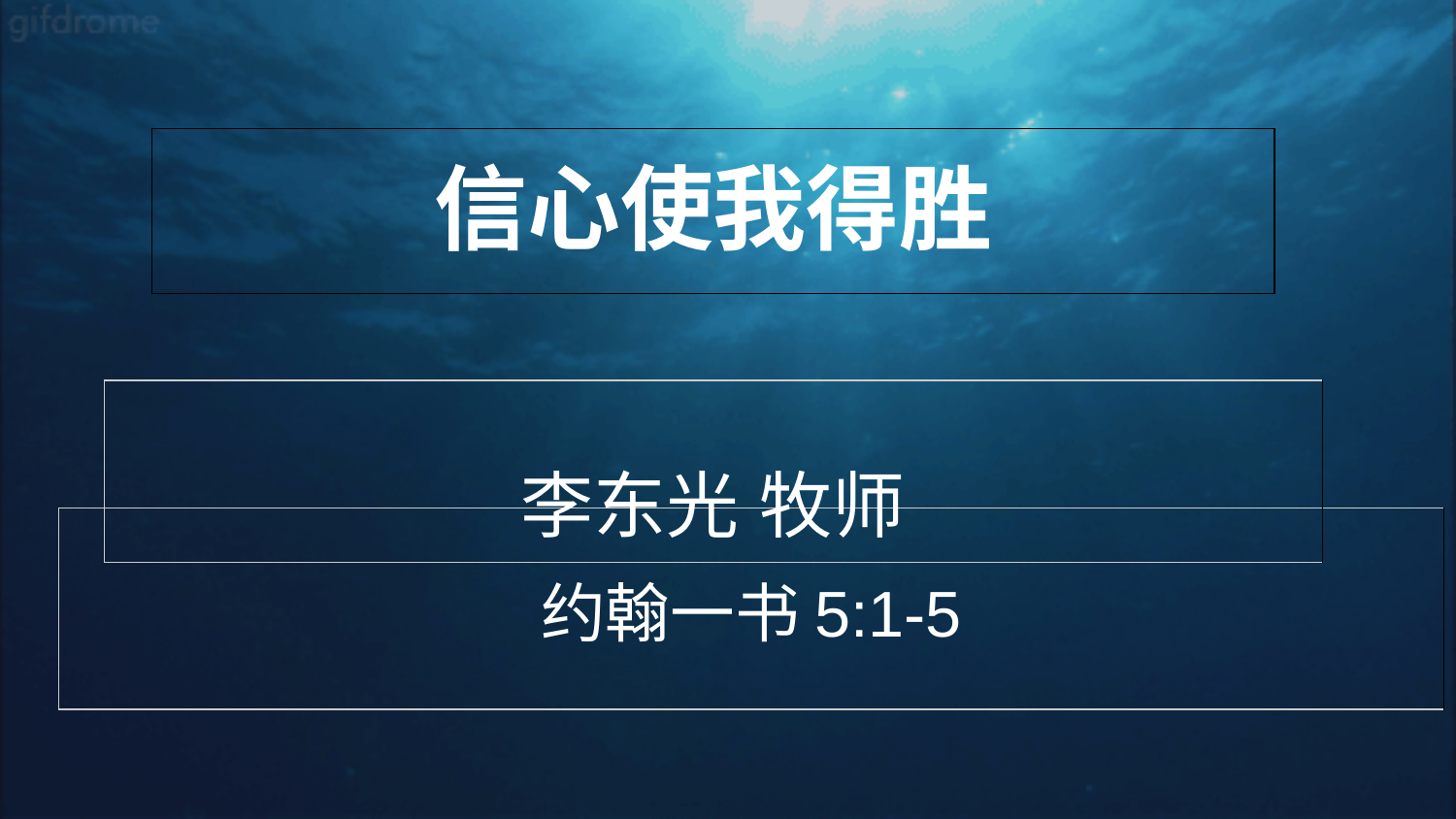

| 信心使我得胜 |
| --- |
| 李东光 牧师 |
| --- |
| 约翰一书5:1-5 |
| --- |